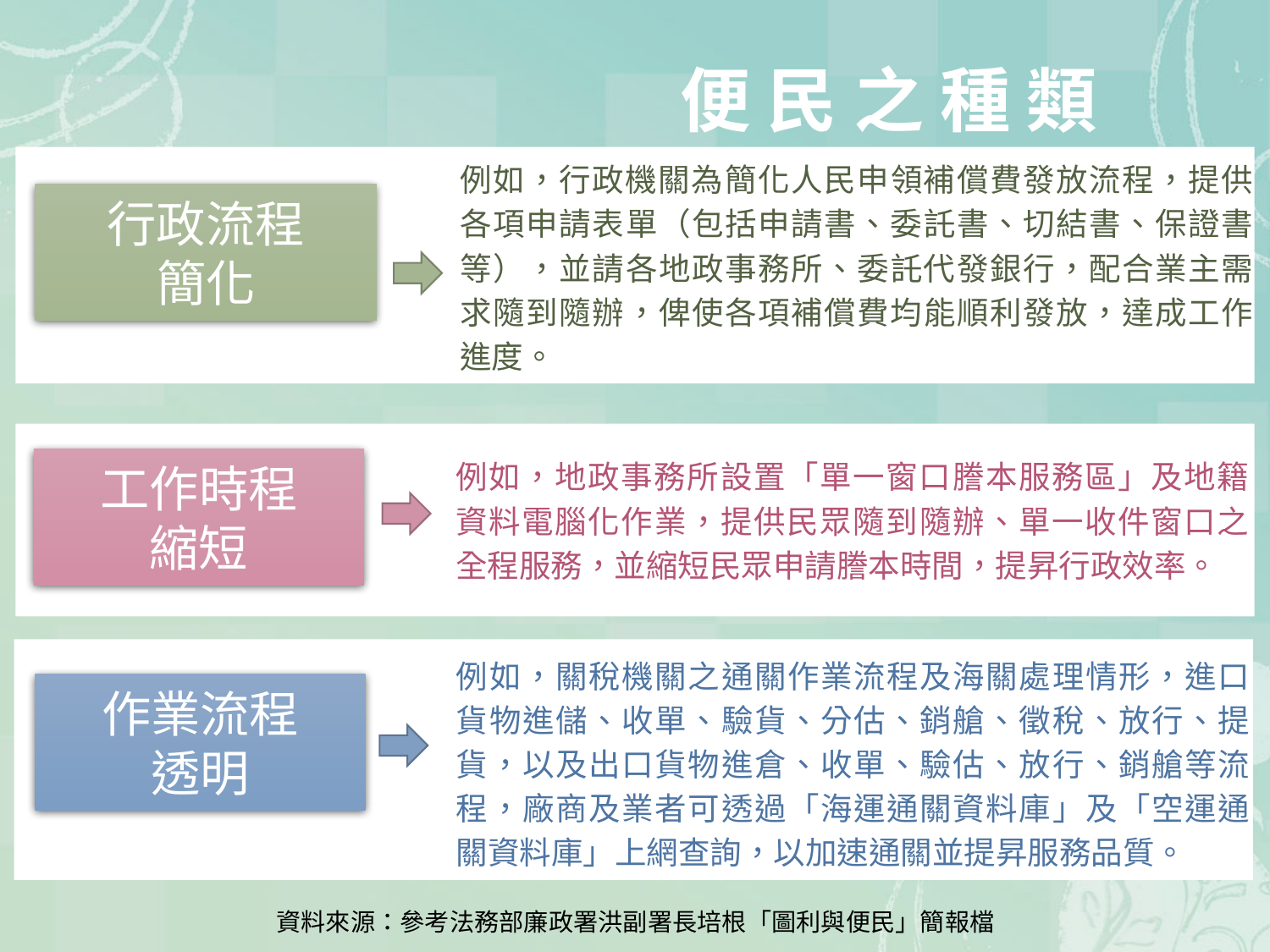

便 民 之 種 類

例如，行政機關為簡化人民申領補償費發放流程，提供各項申請表單（包括申請書、委託書、切結書、保證書等），並請各地政事務所、委託代發銀行，配合業主需求隨到隨辦，俾使各項補償費均能順利發放，達成工作進度。
行政流程
簡化

例如，地政事務所設置「單一窗口謄本服務區」及地籍資料電腦化作業，提供民眾隨到隨辦、單一收件窗口之全程服務，並縮短民眾申請謄本時間，提昇行政效率。
工作時程
縮短

例如，關稅機關之通關作業流程及海關處理情形，進口貨物進儲、收單、驗貨、分估、銷艙、徵稅、放行、提貨，以及出口貨物進倉、收單、驗估、放行、銷艙等流程，廠商及業者可透過「海運通關資料庫」及「空運通關資料庫」上網查詢，以加速通關並提昇服務品質。
作業流程
透明

資料來源：參考法務部廉政署洪副署長培根「圖利與便民」簡報檔